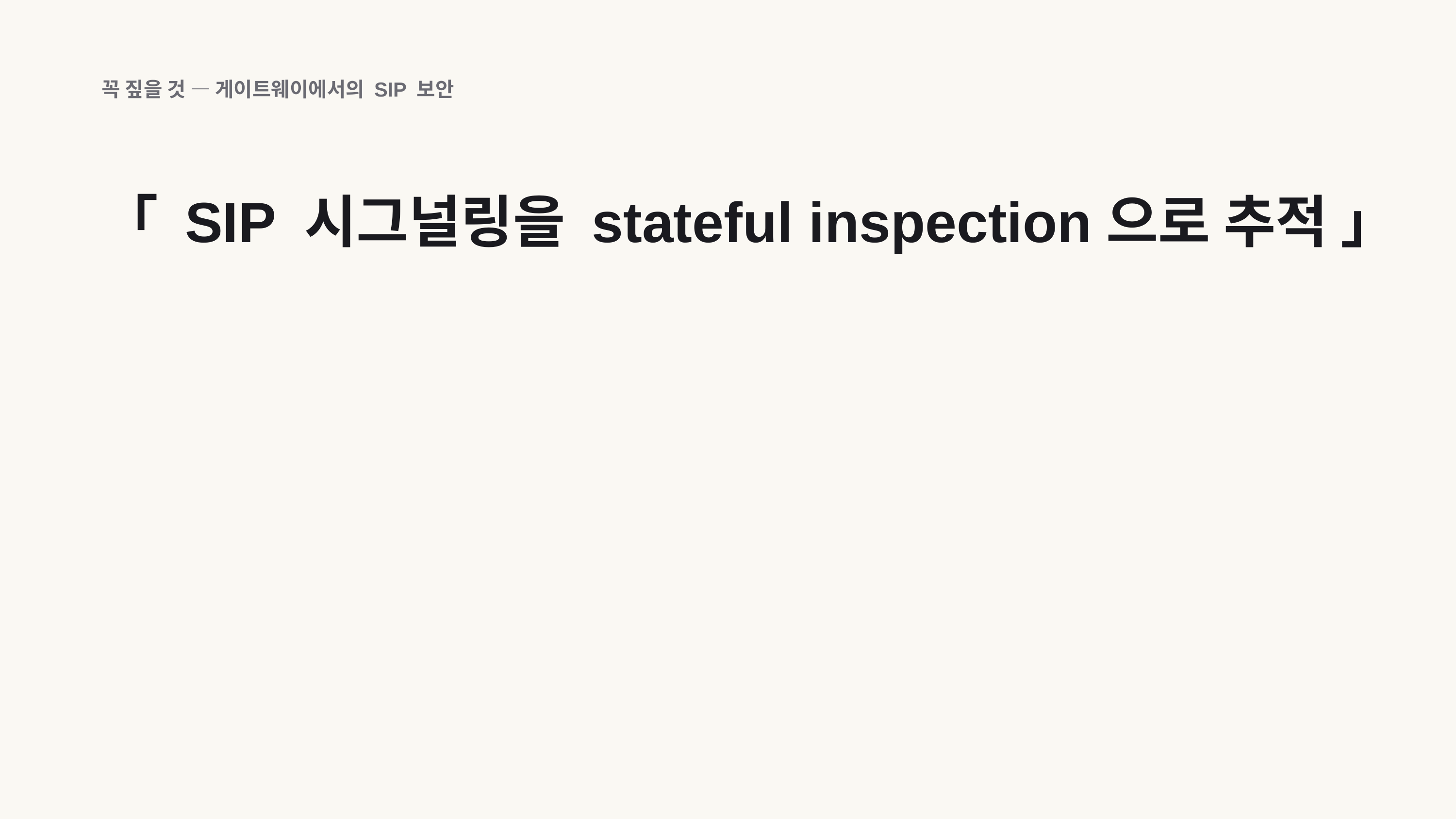

꼭 짚을 것 — 게이트웨이에서의 SIP 보안
「 SIP 시그널링을 stateful inspection으로 추적 」